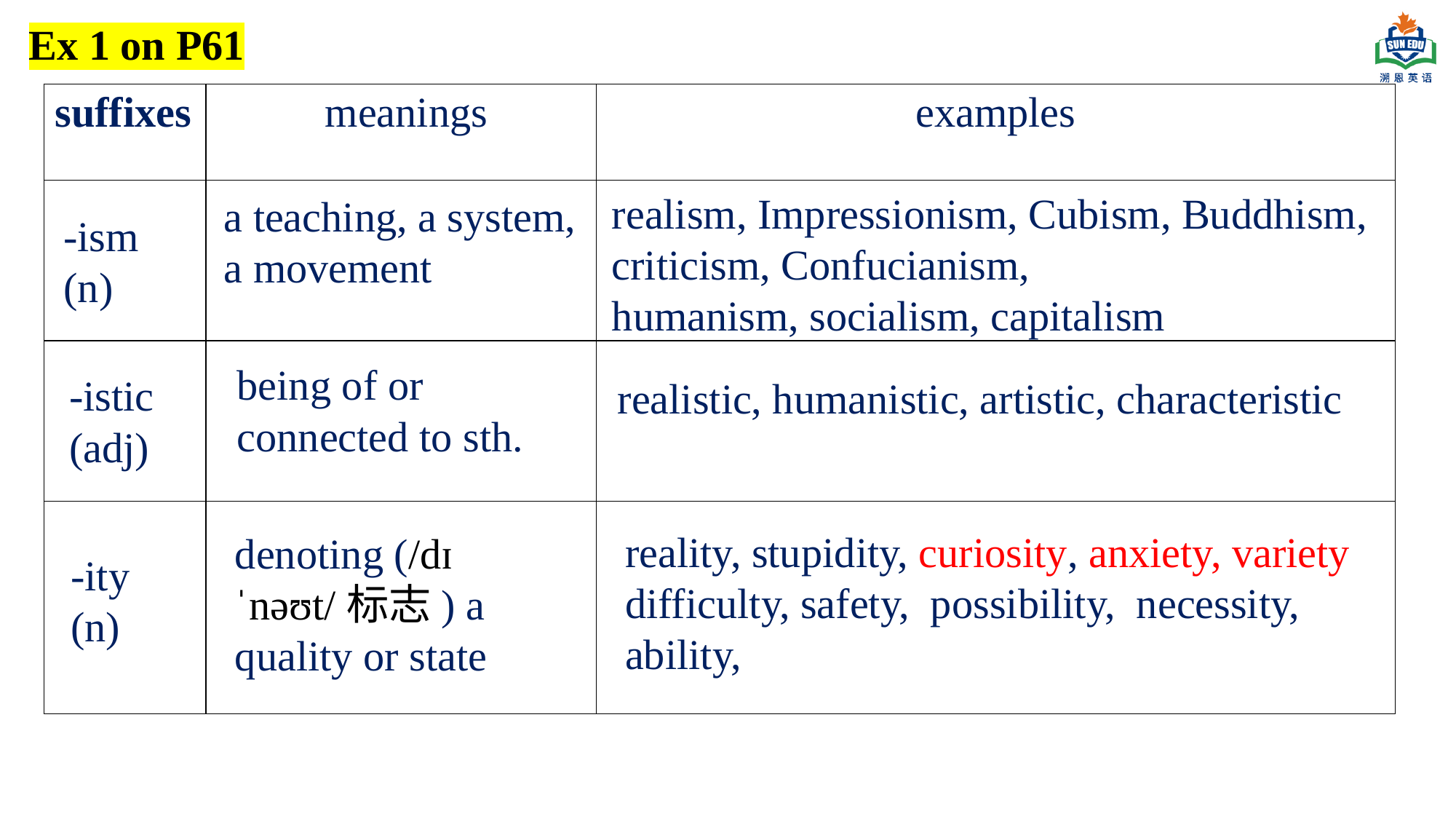

Ex 1 on P61
| suffixes | meanings | examples |
| --- | --- | --- |
|  |  |  |
|  |  |  |
|  |  |  |
realism, Impressionism, Cubism, Buddhism, criticism, Confucianism,
humanism, socialism, capitalism
a teaching, a system,
a movement
-ism
(n)
being of or connected to sth.
-istic
(adj)
realistic, humanistic, artistic, characteristic
reality, stupidity, curiosity, anxiety, variety  difficulty, safety,  possibility,  necessity,  ability,
denoting (/dɪˈnəʊt/标志) a quality or state
-ity
(n)